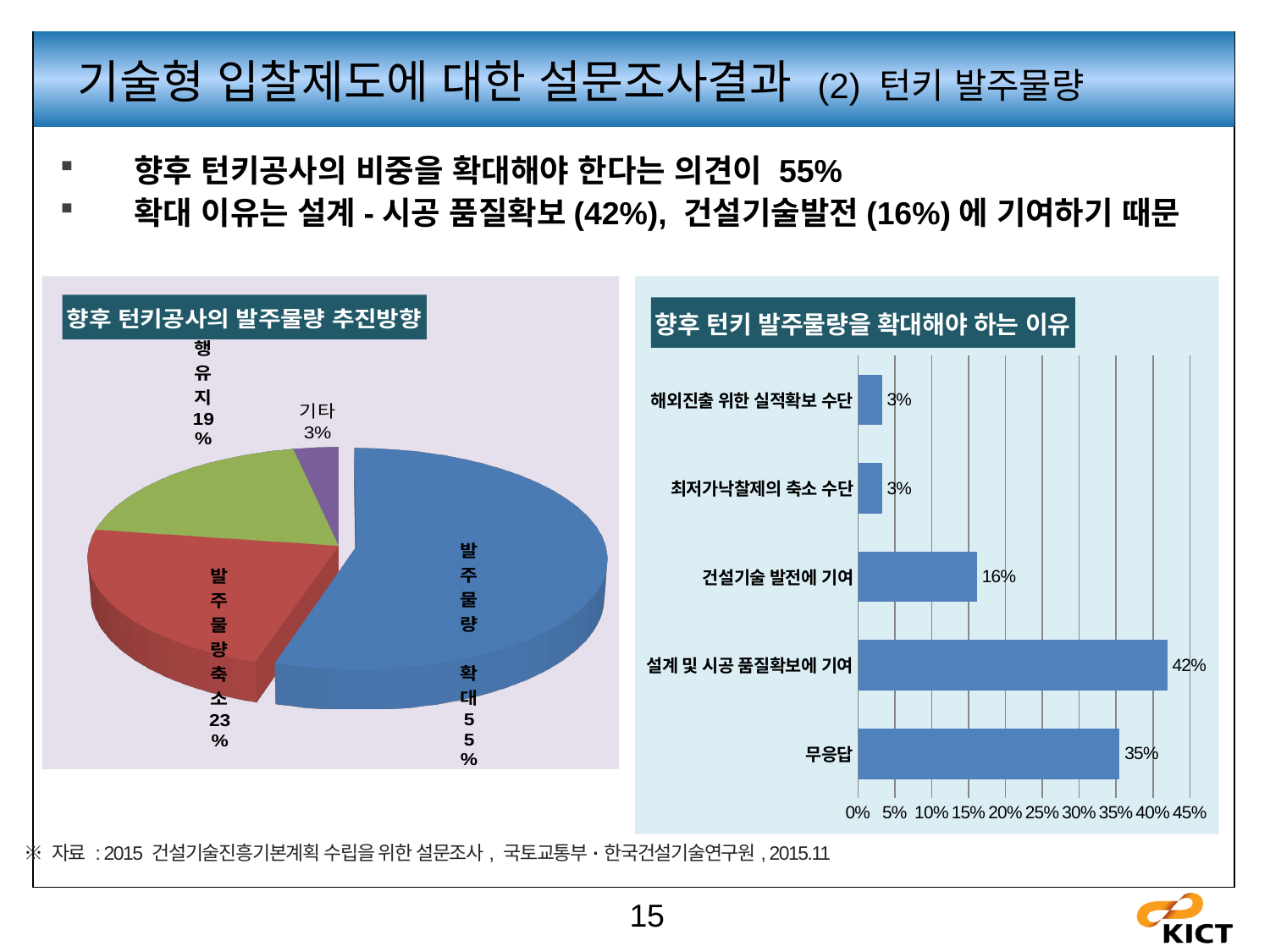

기술형 입찰제도에 대한 설문조사결과 (2) 턴키 발주물량
향후 턴키공사의 비중을 확대해야 한다는 의견이 55%
확대 이유는 설계-시공 품질확보(42%), 건설기술발전(16%)에 기여하기 때문

### Chart: 향후 턴키 발주물량을 확대해야 하는 이유

| Category |  |
|---|---|
| 무응답 | 0.3548387096774194 |
| 설계 및 시공 품질확보에 기여 | 0.41935483870967744 |
| 건설기술 발전에 기여 | 0.16129032258064516 |
| 최저가낙찰제의 축소 수단 | 0.03225806451612903 |
| 해외진출 위한 실적확보 수단 | 0.03225806451612903 |

[unsupported chart]

※ 자료 : 2015 건설기술진흥기본계획 수립을 위한 설문조사, 국토교통부·한국건설기술연구원, 2015.11
15